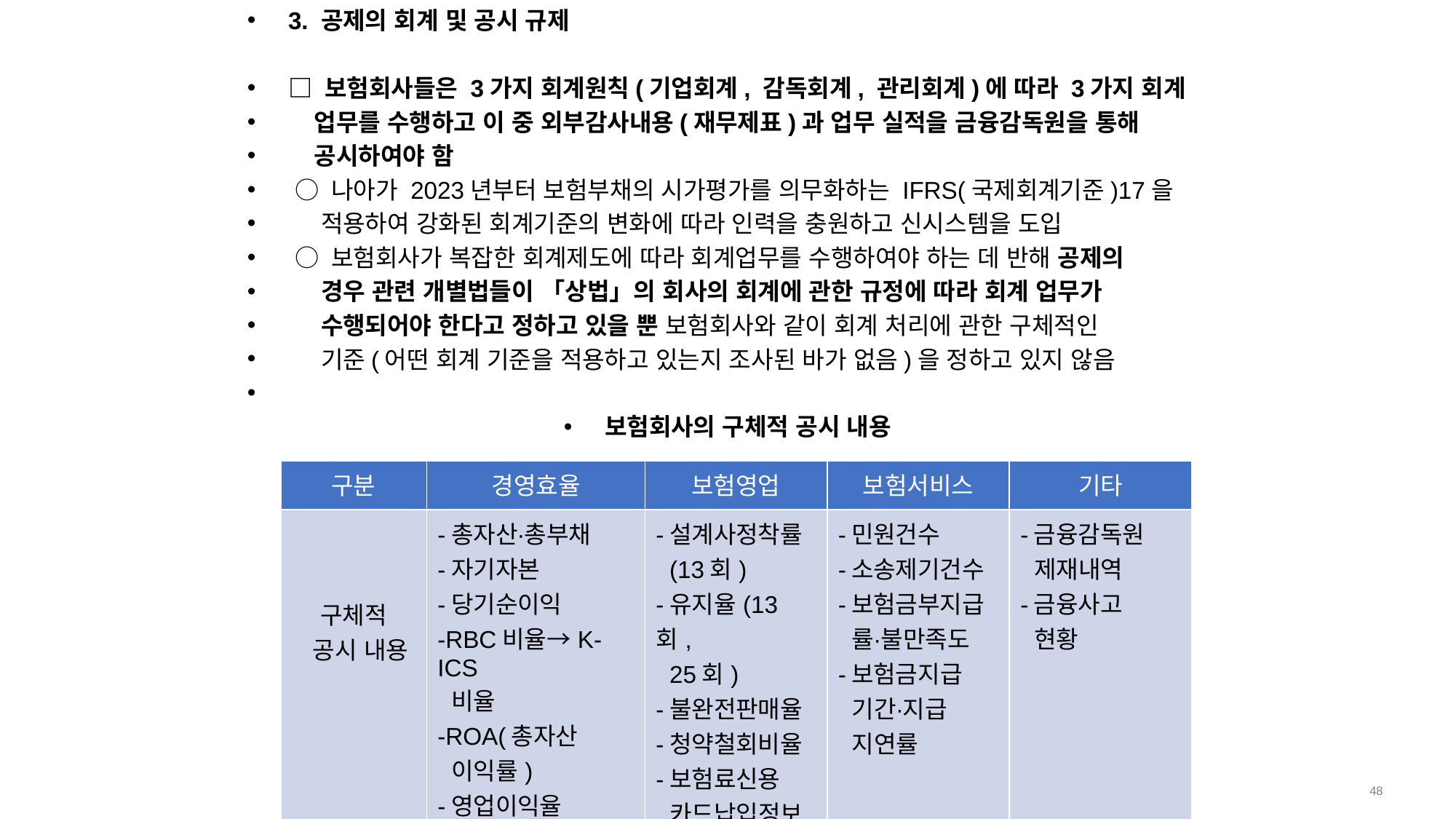

3. 공제의 회계 및 공시 규제

□ 보험회사들은 3가지 회계원칙(기업회계, 감독회계, 관리회계)에 따라 3가지 회계
   업무를 수행하고 이 중 외부감사내용(재무제표)과 업무 실적을 금융감독원을 통해
   공시하여야 함
 ○ 나아가 2023년부터 보험부채의 시가평가를 의무화하는 IFRS(국제회계기준)17을
    적용하여 강화된 회계기준의 변화에 따라 인력을 충원하고 신시스템을 도입
 ○ 보험회사가 복잡한 회계제도에 따라 회계업무를 수행하여야 하는 데 반해 공제의
    경우 관련 개별법들이 「상법」의 회사의 회계에 관한 규정에 따라 회계 업무가
    수행되어야 한다고 정하고 있을 뿐 보험회사와 같이 회계 처리에 관한 구체적인
    기준(어떤 회계 기준을 적용하고 있는지 조사된 바가 없음)을 정하고 있지 않음

보험회사의 구체적 공시 내용

| 구분 | 경영효율 | 보험영업 | 보험서비스 | 기타 |
| --- | --- | --- | --- | --- |
| 구체적 공시 내용 | -총자산∙총부채 -자기자본 -당기순이익 -RBC비율→K-ICS 비율 -ROA(총자산 이익률) -영업이익율 | -설계사정착률 (13회) -유지율(13회, 25회) -불완전판매율 -청약철회비율 -보험료신용 카드납입정보 | -민원건수 -소송제기건수 -보험금부지급 률∙불만족도 -보험금지급 기간∙지급 지연률 | -금융감독원 제재내역 -금융사고 현황 |
48